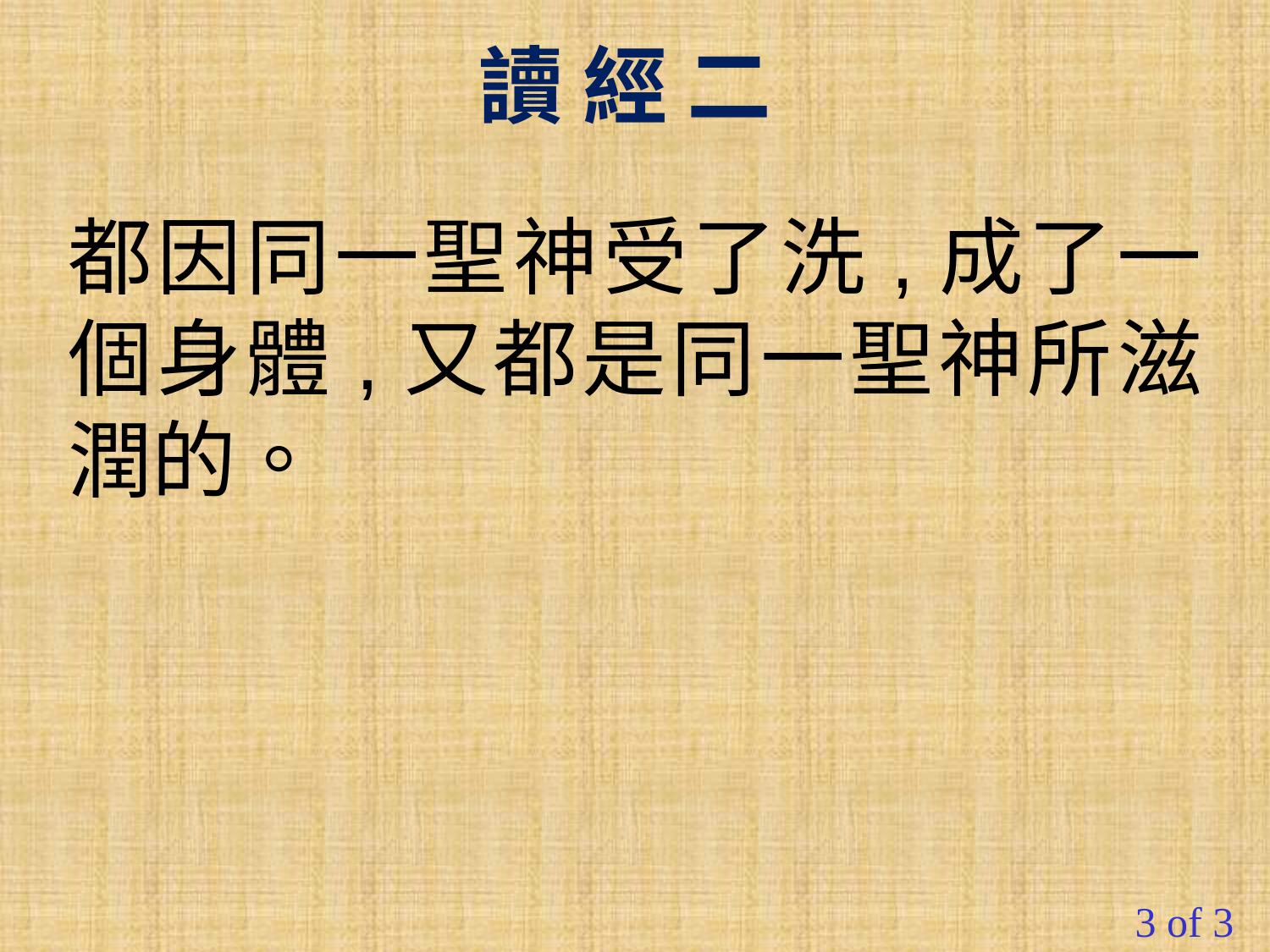

讀 經 二

都因同一聖神受了洗,成了一個身體,又都是同一聖神所滋潤的。

3 of 3